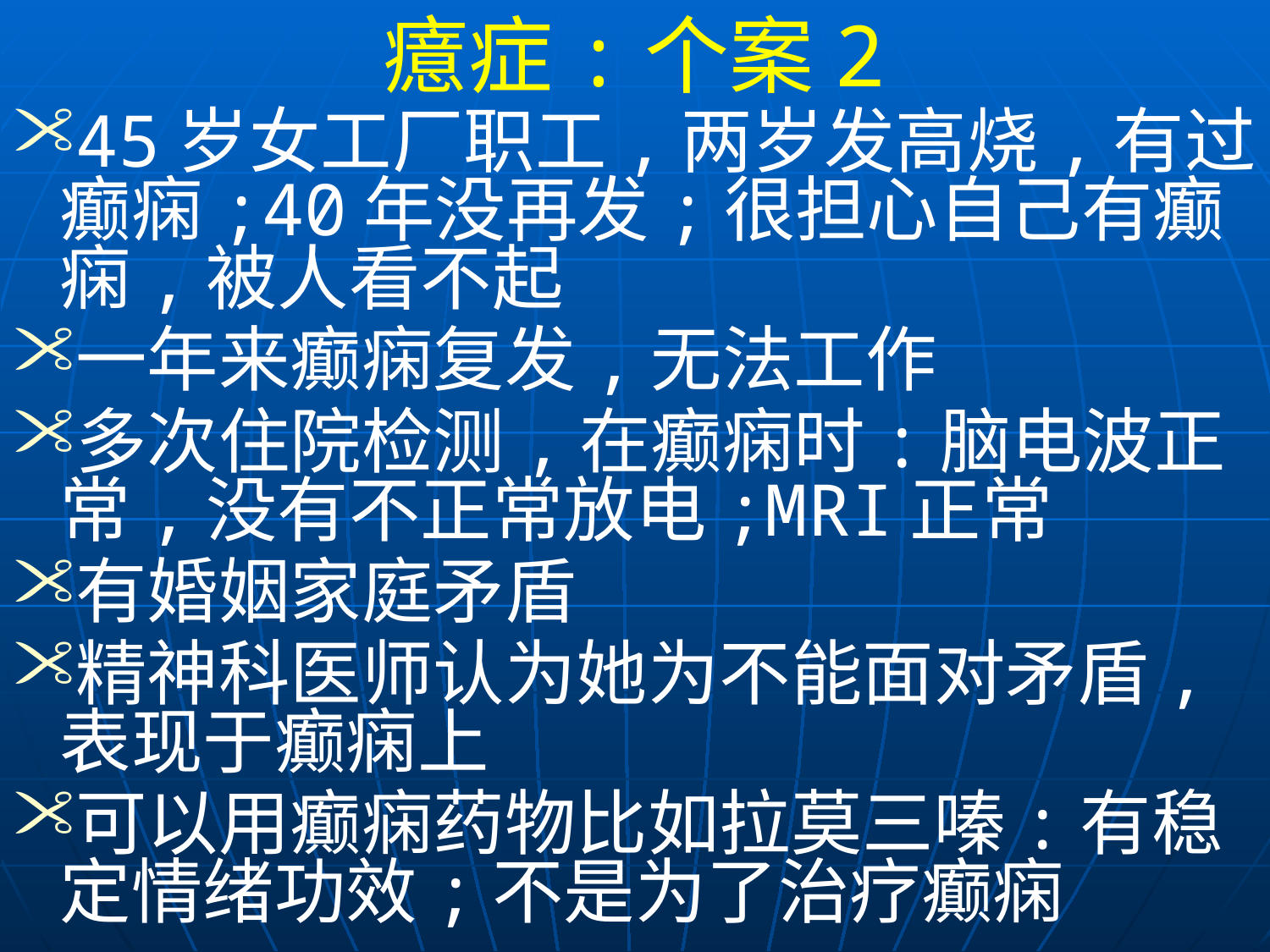

癔症:个案2
45岁女工厂职工,两岁发高烧,有过癫痫;40年没再发;很担心自己有癫痫,被人看不起
一年来癫痫复发,无法工作
多次住院检测,在癫痫时:脑电波正常,没有不正常放电;MRI正常
有婚姻家庭矛盾
精神科医师认为她为不能面对矛盾,表现于癫痫上
可以用癫痫药物比如拉莫三嗪:有稳定情绪功效;不是为了治疗癫痫